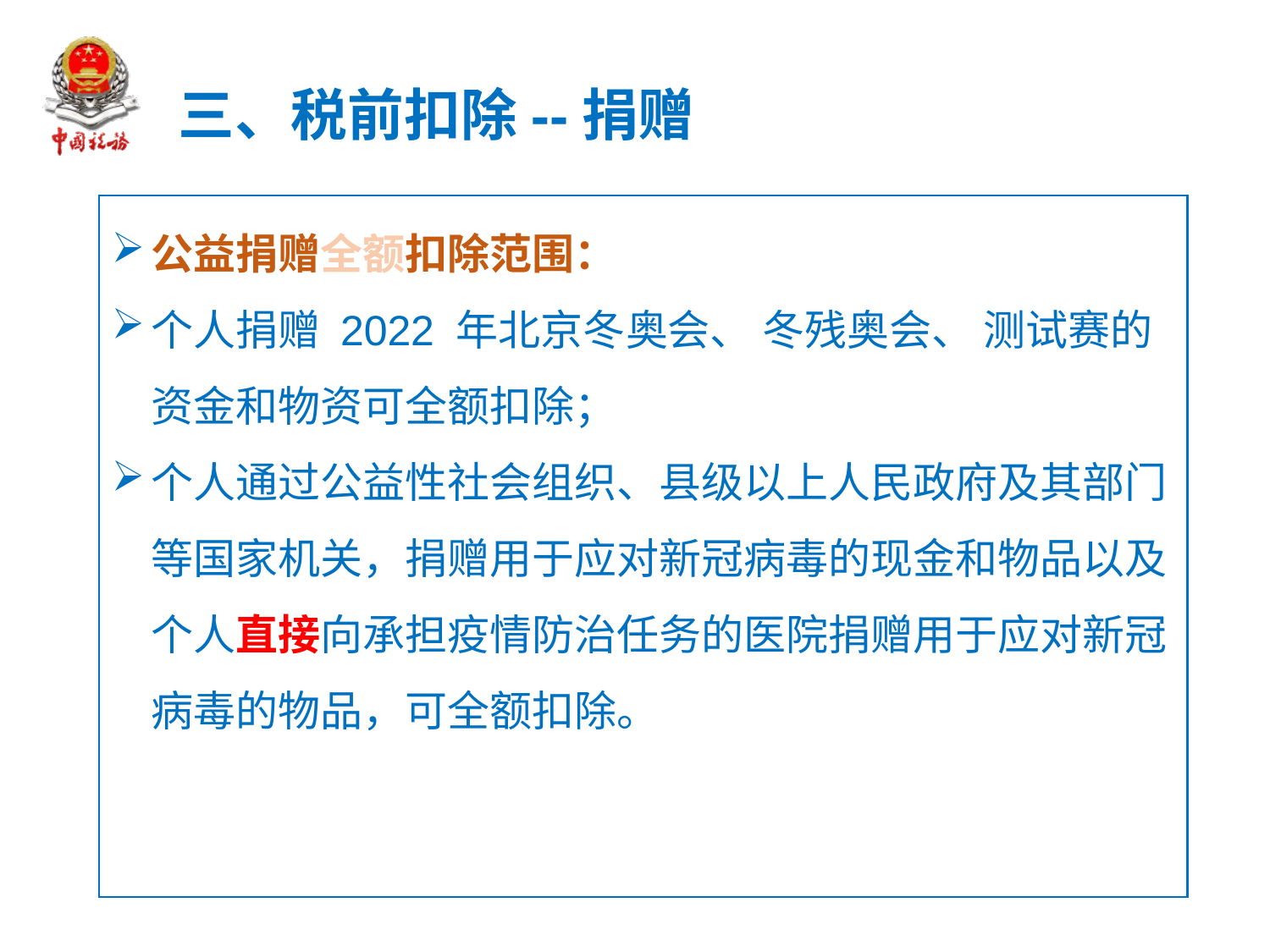

三、税前扣除--捐赠

公益捐赠全额扣除范围：
个人捐赠 2022 年北京冬奥会、 冬残奥会、 测试赛的资金和物资可全额扣除；
个人通过公益性社会组织、县级以上人民政府及其部门 等国家机关，捐赠用于应对新冠病毒的现金和物品以及个人直接向承担疫情防治任务的医院捐赠用于应对新冠病毒的物品，可全额扣除。